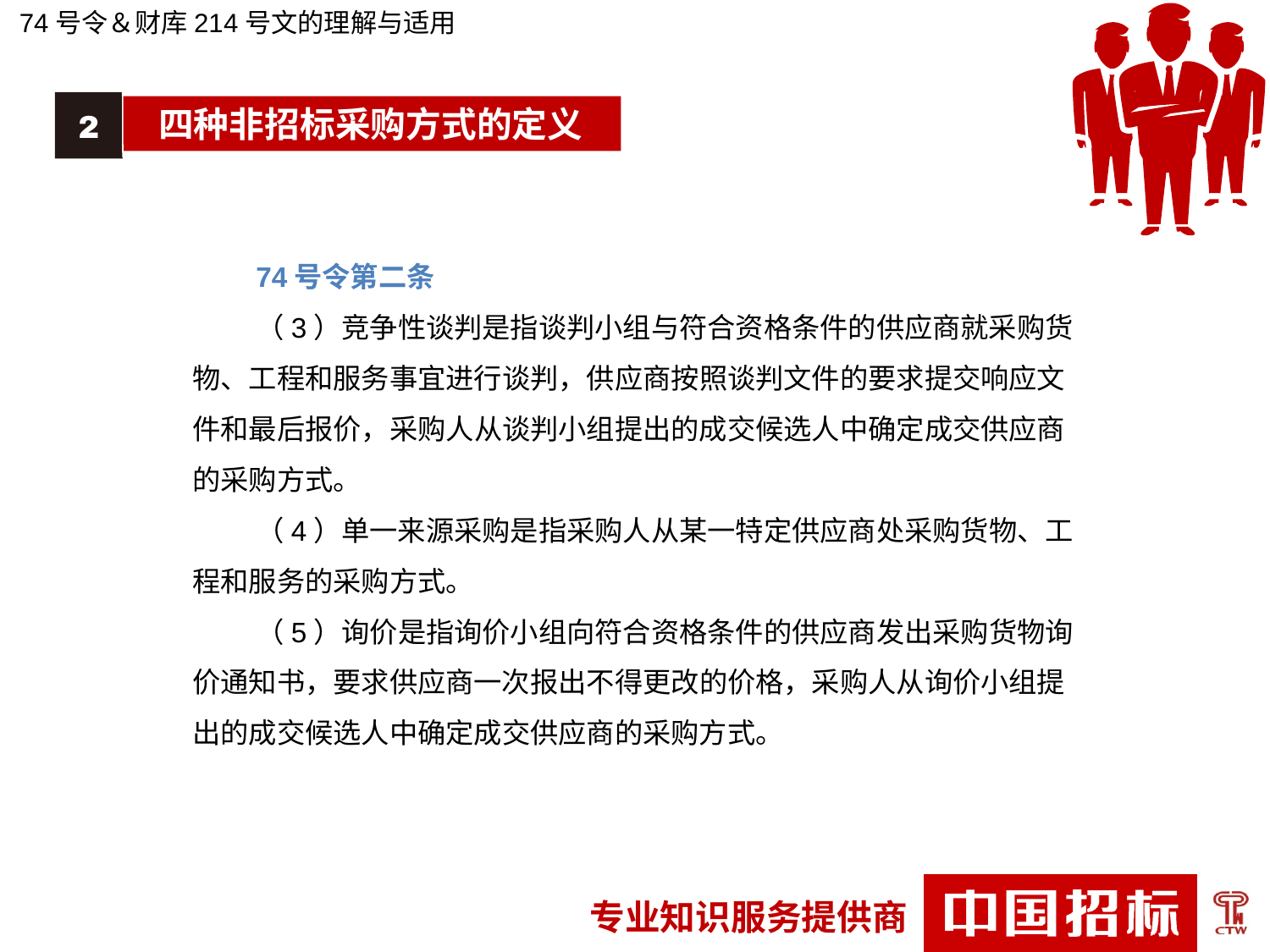

74号令＆财库214号文的理解与适用

2
四种非招标采购方式的定义
74号令第二条
（3）竞争性谈判是指谈判小组与符合资格条件的供应商就采购货物、工程和服务事宜进行谈判，供应商按照谈判文件的要求提交响应文件和最后报价，采购人从谈判小组提出的成交候选人中确定成交供应商的采购方式。
（4）单一来源采购是指采购人从某一特定供应商处采购货物、工程和服务的采购方式。
（5）询价是指询价小组向符合资格条件的供应商发出采购货物询价通知书，要求供应商一次报出不得更改的价格，采购人从询价小组提出的成交候选人中确定成交供应商的采购方式。